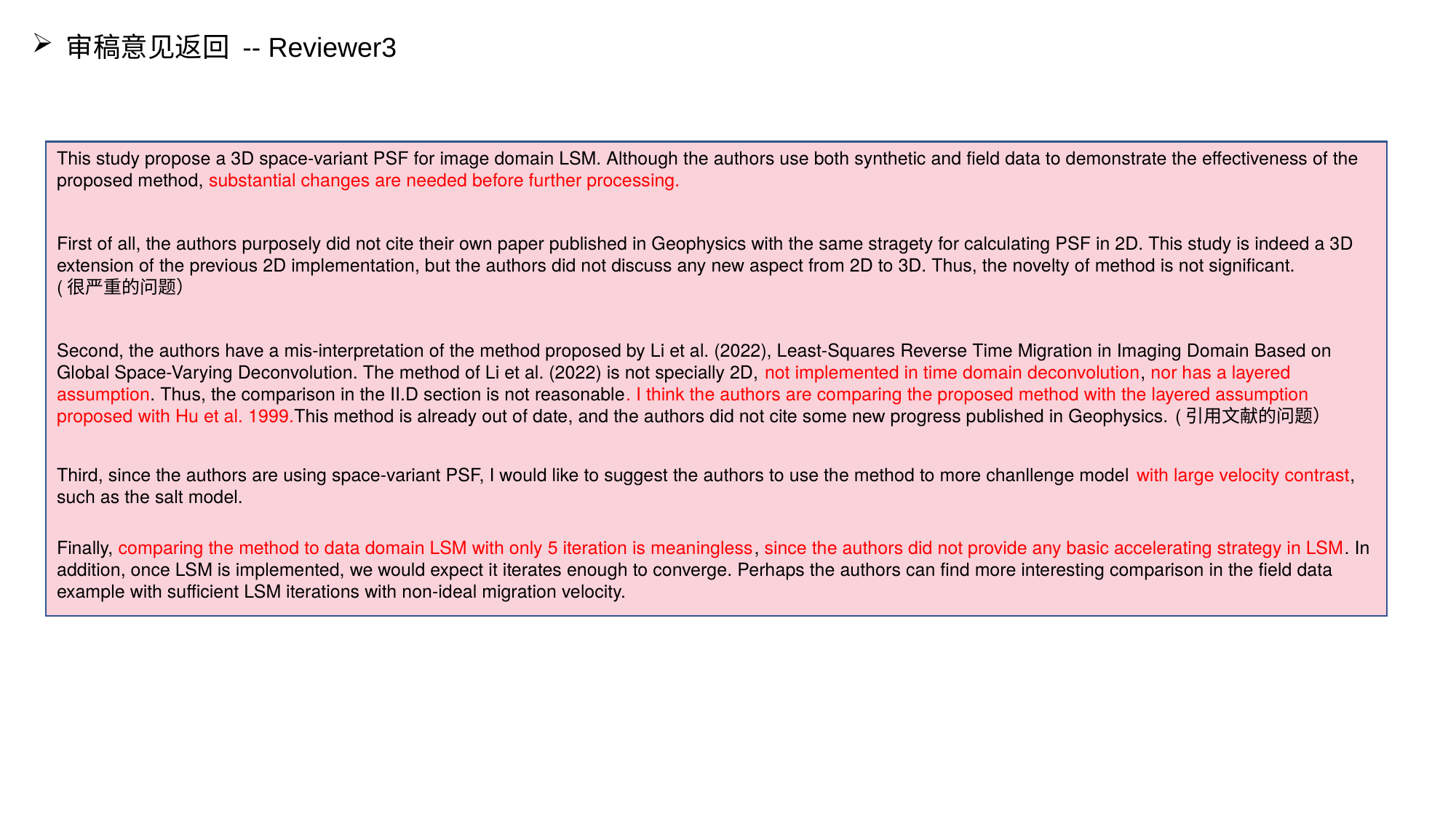

审稿意见返回 -- Reviewer3

This study propose a 3D space-variant PSF for image domain LSM. Although the authors use both synthetic and field data to demonstrate the effectiveness of the proposed method, substantial changes are needed before further processing.
First of all, the authors purposely did not cite their own paper published in Geophysics with the same stragety for calculating PSF in 2D. This study is indeed a 3D extension of the previous 2D implementation, but the authors did not discuss any new aspect from 2D to 3D. Thus, the novelty of method is not significant.
(很严重的问题）
Second, the authors have a mis-interpretation of the method proposed by Li et al. (2022), Least-Squares Reverse Time Migration in Imaging Domain Based on Global Space-Varying Deconvolution. The method of Li et al. (2022) is not specially 2D, not implemented in time domain deconvolution, nor has a layered assumption. Thus, the comparison in the II.D section is not reasonable. I think the authors are comparing the proposed method with the layered assumption proposed with Hu et al. 1999.This method is already out of date, and the authors did not cite some new progress published in Geophysics. (引用文献的问题）
Third, since the authors are using space-variant PSF, I would like to suggest the authors to use the method to more chanllenge model with large velocity contrast, such as the salt model.
Finally, comparing the method to data domain LSM with only 5 iteration is meaningless, since the authors did not provide any basic accelerating strategy in LSM. In addition, once LSM is implemented, we would expect it iterates enough to converge. Perhaps the authors can find more interesting comparison in the field data example with sufficient LSM iterations with non-ideal migration velocity.